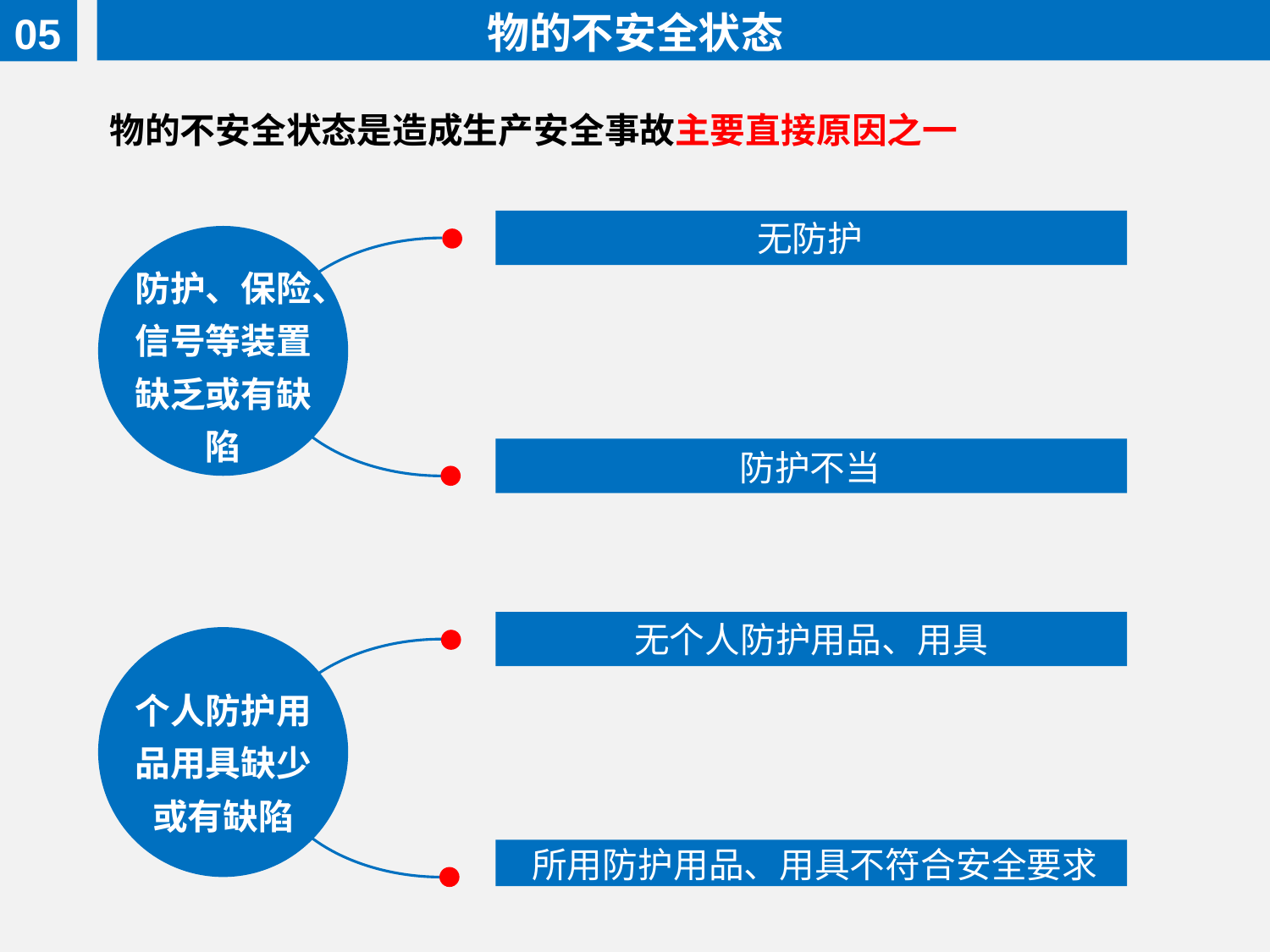

物的不安全状态
05
物的不安全状态是造成生产安全事故主要直接原因之一

无防护

防护、保险、信号等装置缺乏或有缺陷

防护不当

无个人防护用品、用具

个人防护用品用具缺少或有缺陷
所用防护用品、用具不符合安全要求